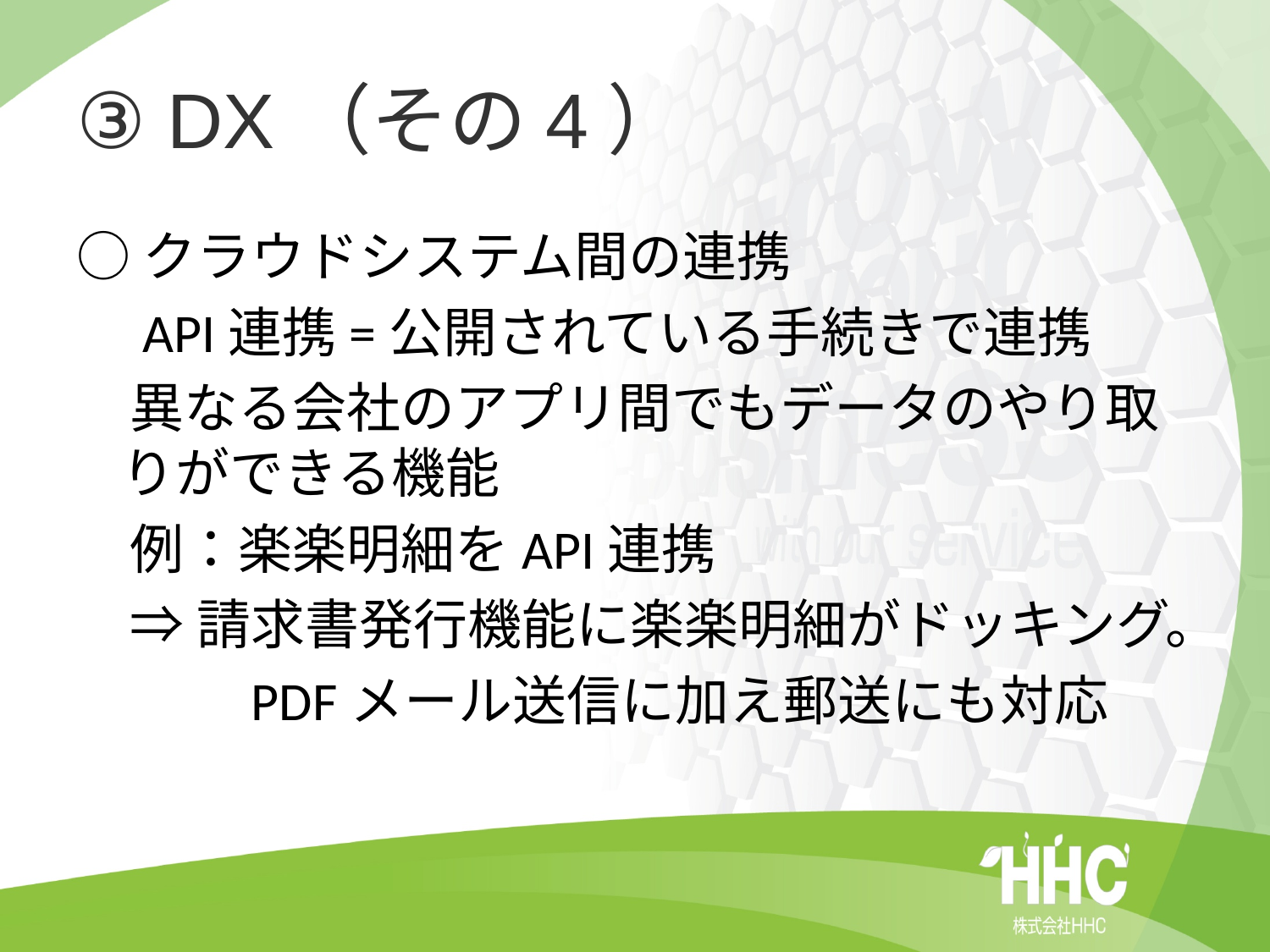

# ③ DX（その4）
○クラウドシステム間の連携
　API連携=公開されている手続きで連携
　異なる会社のアプリ間でもデータのやり取りができる機能
　例：楽楽明細をAPI連携
　⇒ 請求書発行機能に楽楽明細がドッキング。
　　　PDFメール送信に加え郵送にも対応